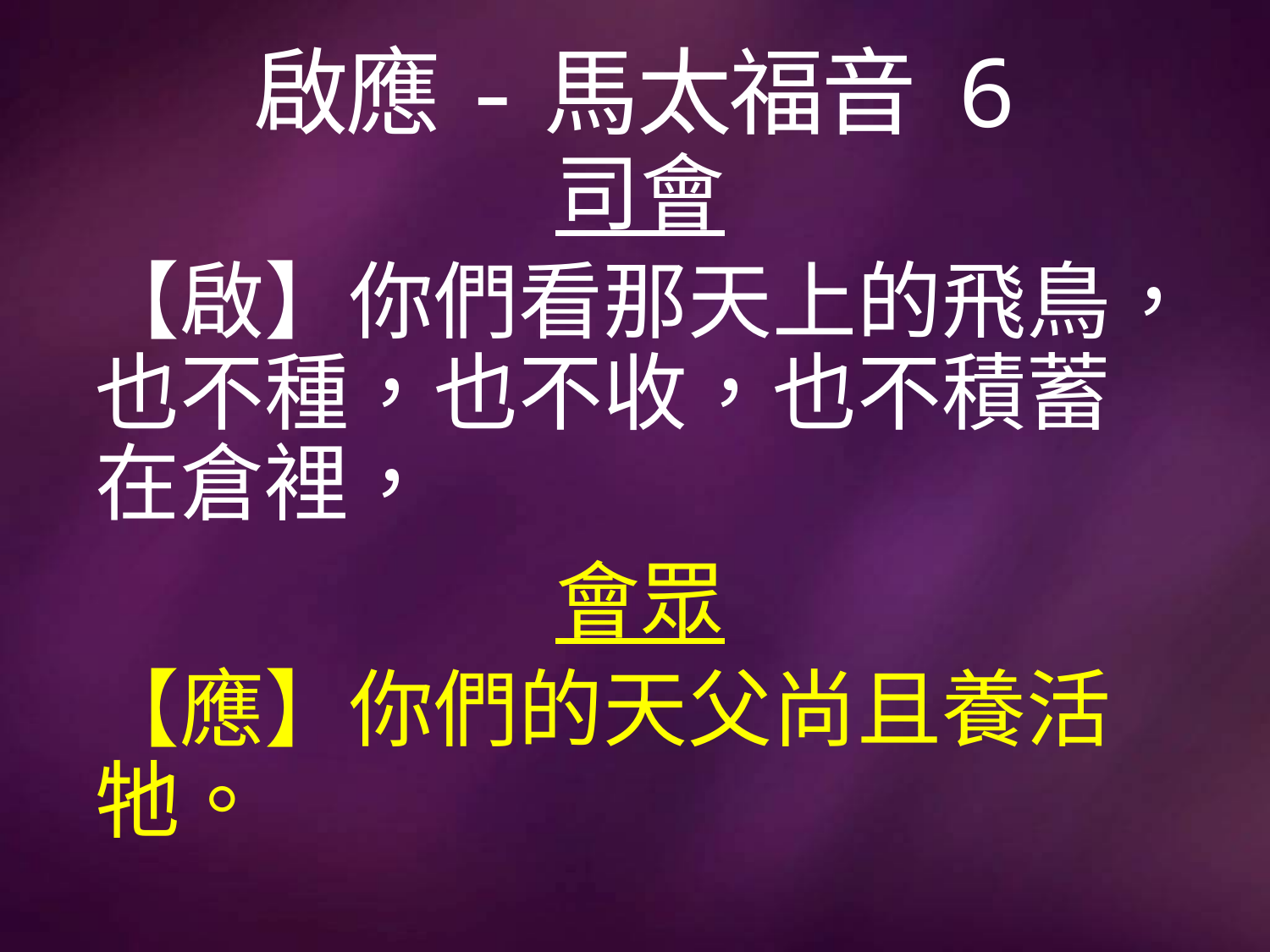

# 啟應-馬太福音 6
司會
【啟】你們看那天上的飛鳥，也不種，也不收，也不積蓄在倉裡，

會眾
【應】你們的天父尚且養活牠。